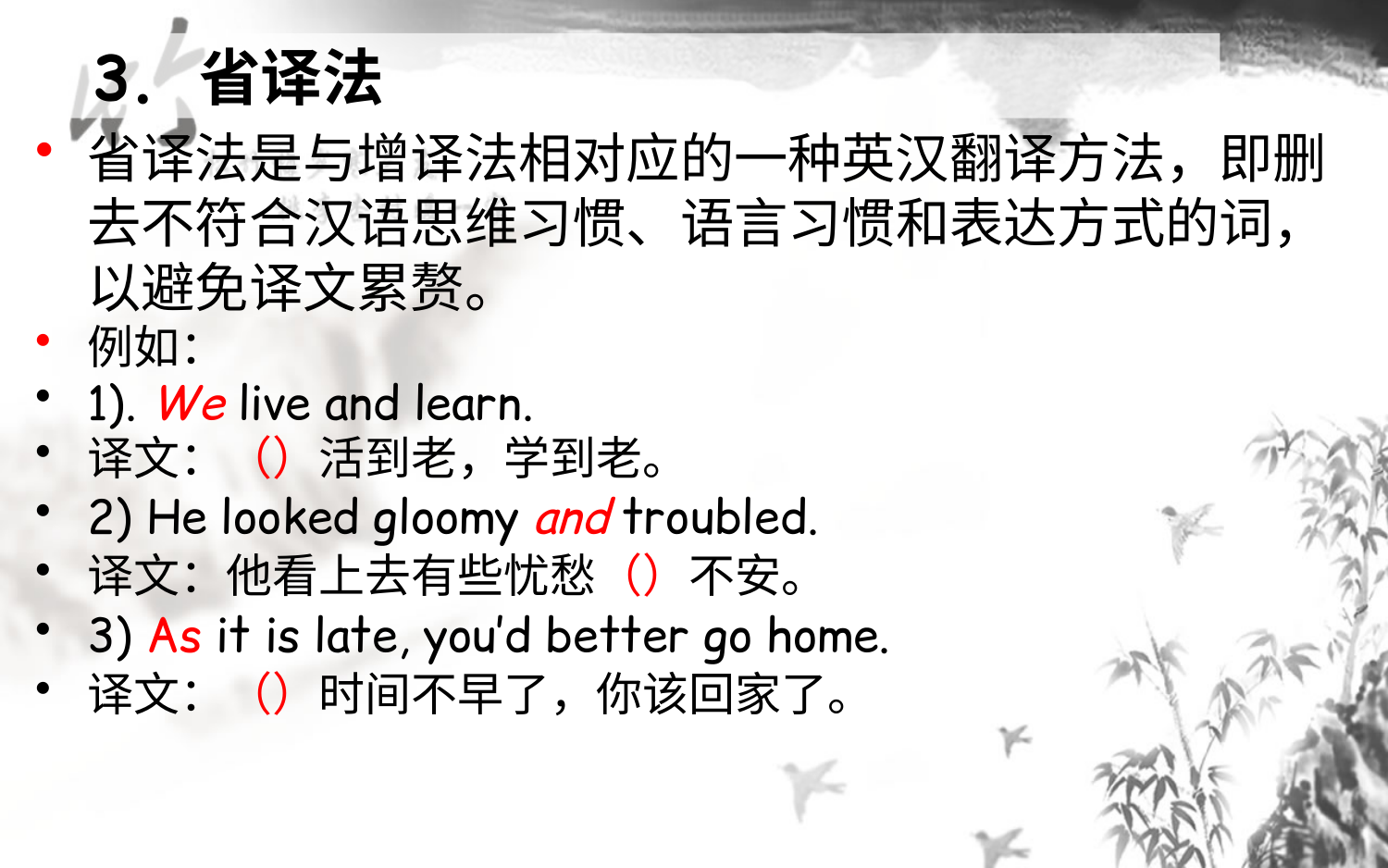

3. 省译法
省译法是与增译法相对应的一种英汉翻译方法，即删去不符合汉语思维习惯、语言习惯和表达方式的词，以避免译文累赘。
例如：
1). We live and learn.
译文：（）活到老，学到老。
2) He looked gloomy and troubled.
译文：他看上去有些忧愁（）不安。
3) As it is late, you’d better go home.
译文：（）时间不早了，你该回家了。